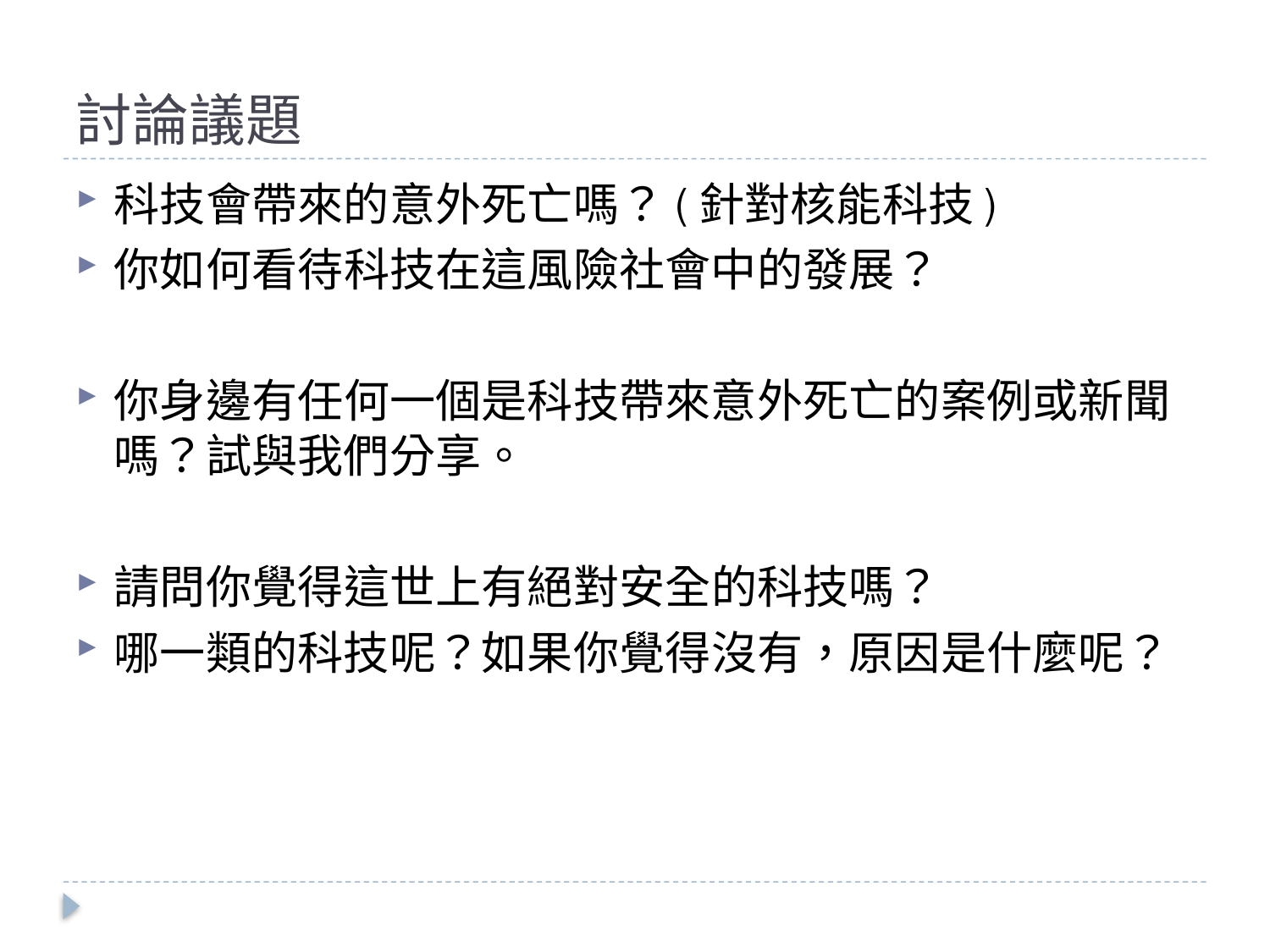

# 討論議題
科技會帶來的意外死亡嗎？(針對核能科技)
你如何看待科技在這風險社會中的發展？

你身邊有任何一個是科技帶來意外死亡的案例或新聞嗎？試與我們分享。

請問你覺得這世上有絕對安全的科技嗎？
哪一類的科技呢？如果你覺得沒有，原因是什麼呢？